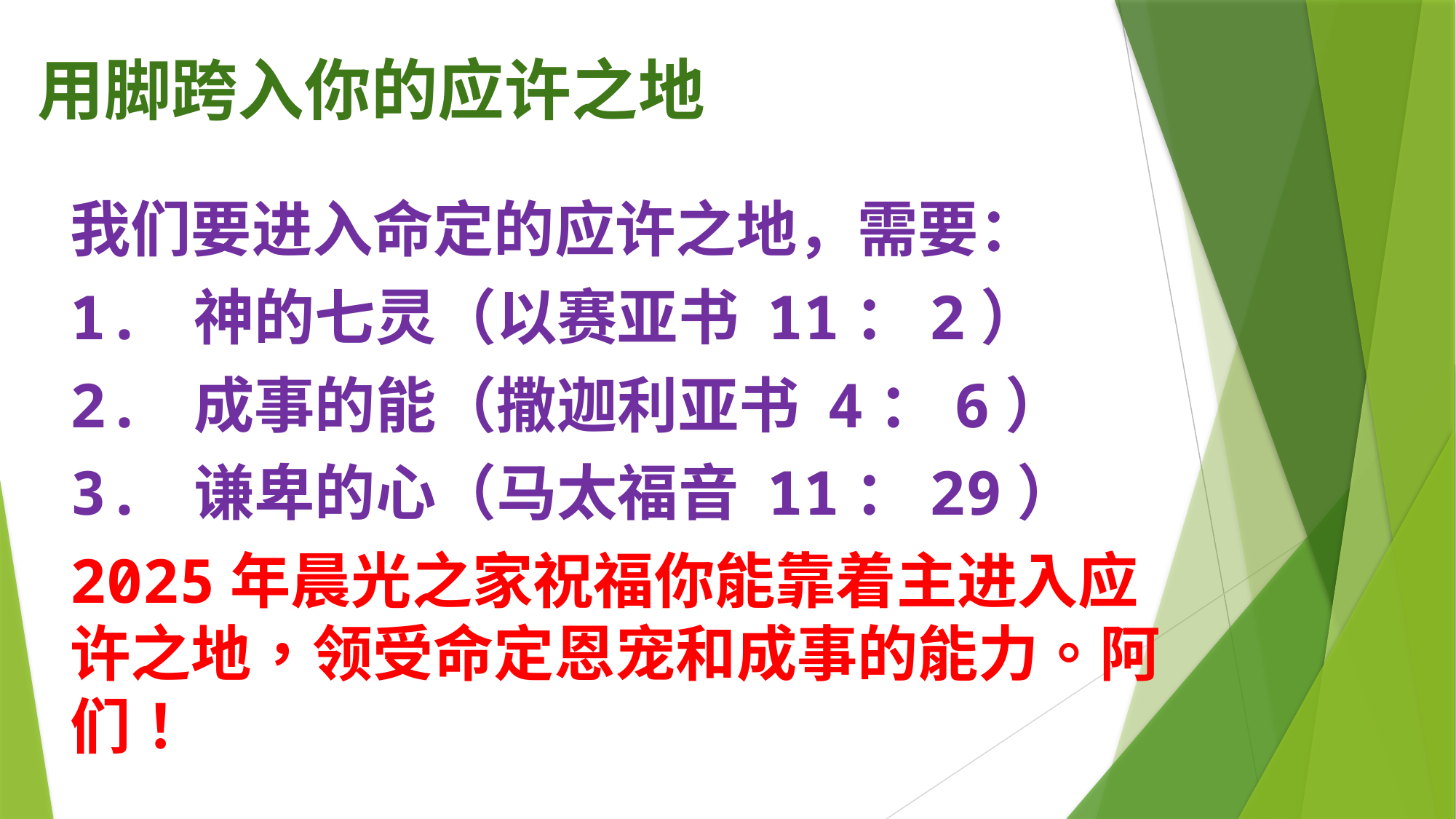

# 用脚跨入你的应许之地
我们要进入命定的应许之地，需要：
1. 神的七灵（以赛亚书 11：2）
2. 成事的能（撒迦利亚书 4：6）
3. 谦卑的心（马太福音 11：29）
2025年晨光之家祝福你能靠着主进入应许之地，领受命定恩宠和成事的能力。阿们！